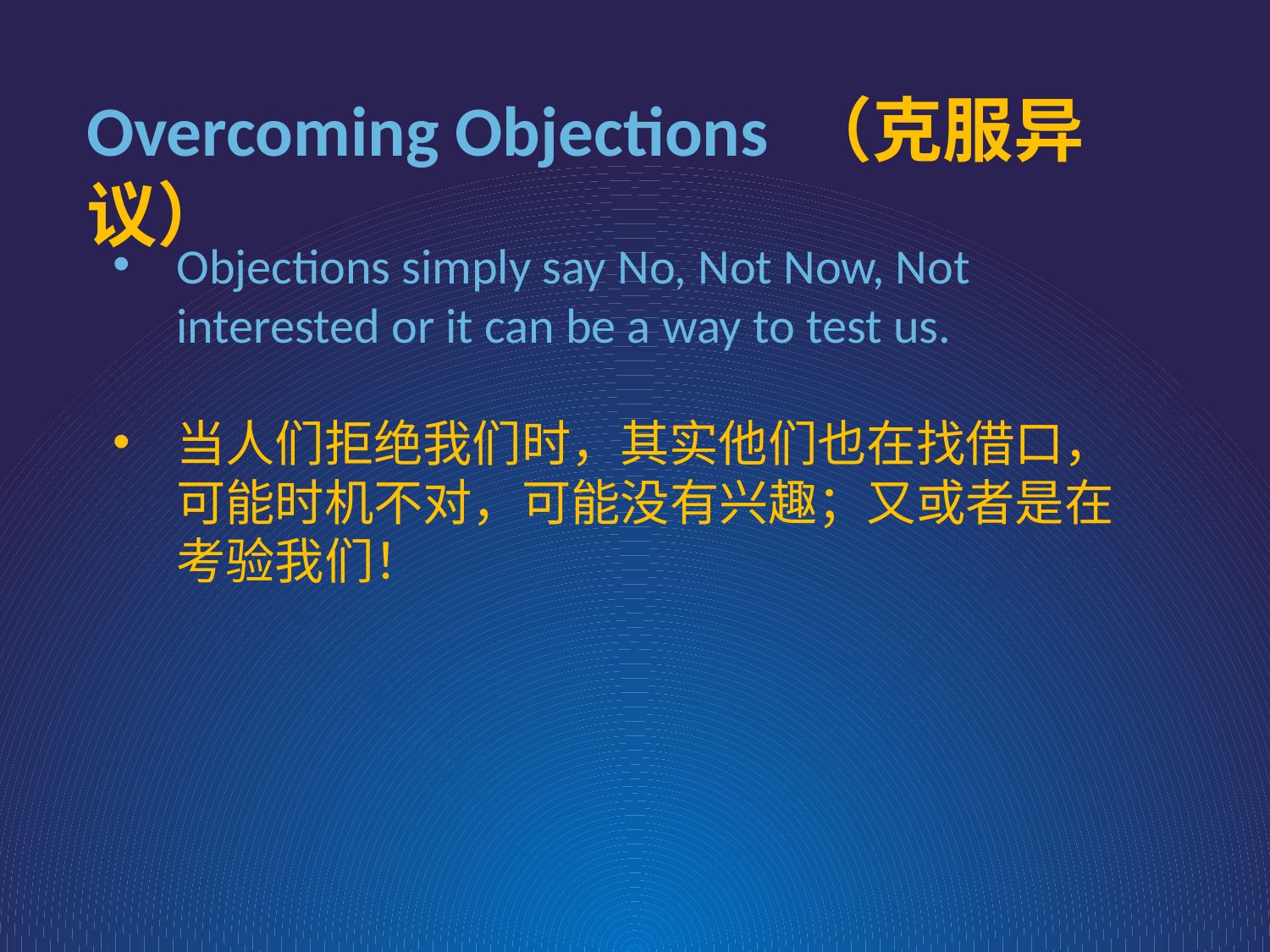

Overcoming Objections （克服异议）

Objections simply say No, Not Now, Not interested or it can be a way to test us.

当人们拒绝我们时，其实他们也在找借口，可能时机不对，可能没有兴趣；又或者是在考验我们！